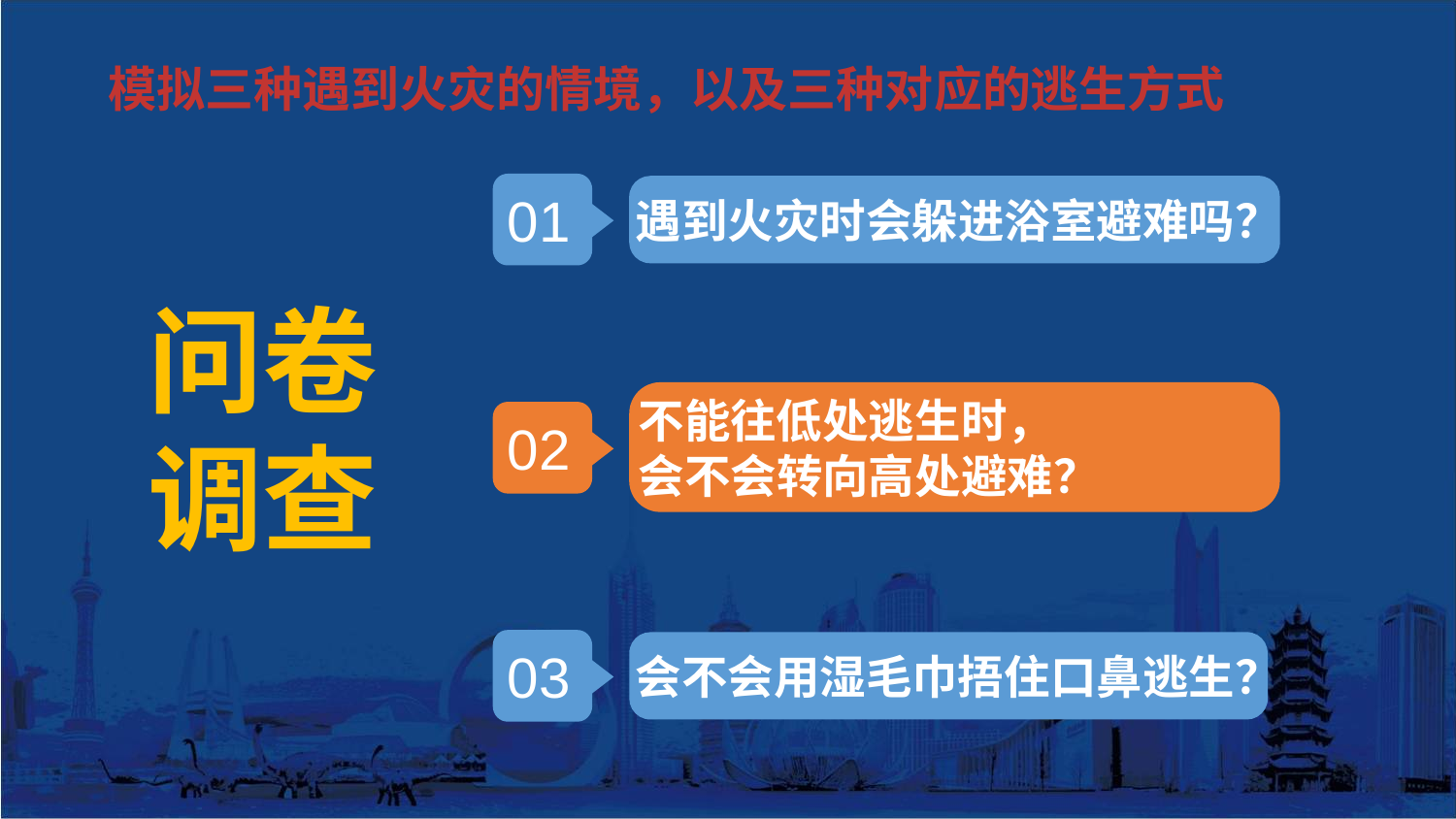

模拟三种遇到火灾的情境，以及三种对应的逃生方式
01
遇到火灾时会躲进浴室避难吗？
问卷
调查
不能往低处逃生时，
会不会转向高处避难？
02
03
会不会用湿毛巾捂住口鼻逃生？